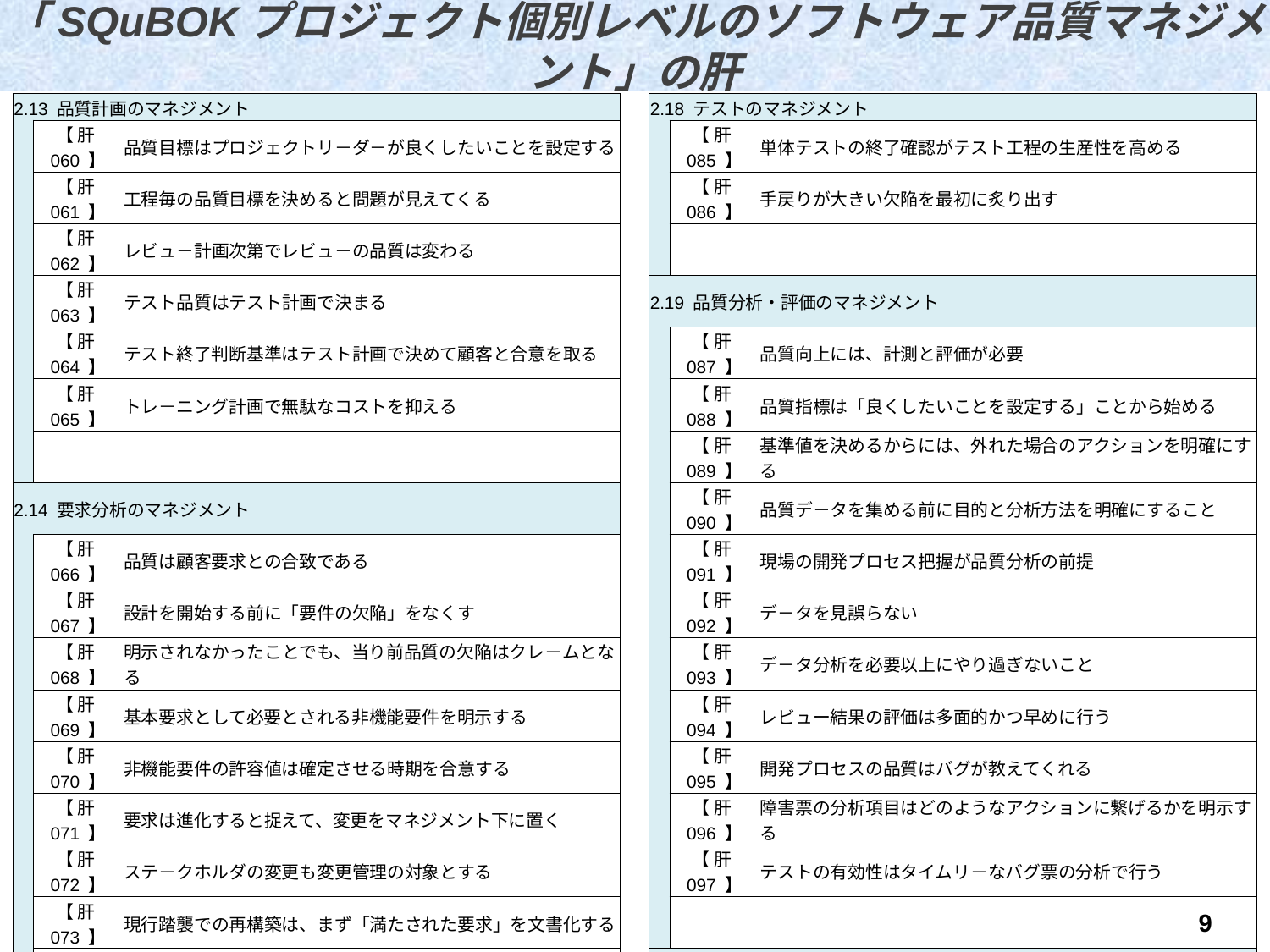

「SQuBOKプロジェクト個別レベルのソフトウェア品質マネジメント」の肝
|  |  |  |  |  |  |  |  |  |
| --- | --- | --- | --- | --- | --- | --- | --- | --- |
|  | 2.13 品質計画のマネジメント |  |  |  | 2.18 テストのマネジメント |  |  |  |
|  |  | 【 肝060 】 | 品質目標はプロジェクトリ－ダ－が良くしたいことを設定する |  |  | 【 肝085 】 | 単体テストの終了確認がテスト工程の生産性を高める |  |
|  |  | 【 肝061 】 | 工程毎の品質目標を決めると問題が見えてくる |  |  | 【 肝086 】 | 手戻りが大きい欠陥を最初に炙り出す |  |
|  |  | 【 肝062 】 | レビュ－計画次第でレビュ－の品質は変わる |  |  |  |  |  |
|  |  | 【 肝063 】 | テスト品質はテスト計画で決まる |  | 2.19 品質分析・評価のマネジメント |  |  |  |
|  |  | 【 肝064 】 | テスト終了判断基準はテスト計画で決めて顧客と合意を取る |  |  | 【 肝087 】 | 品質向上には、計測と評価が必要 |  |
|  |  | 【 肝065 】 | トレ－ニング計画で無駄なコストを抑える |  |  | 【 肝088 】 | 品質指標は「良くしたいことを設定する」ことから始める |  |
|  |  |  |  |  |  | 【 肝089 】 | 基準値を決めるからには、外れた場合のアクションを明確にする |  |
|  | 2.14 要求分析のマネジメント |  |  |  |  | 【 肝090 】 | 品質デ－タを集める前に目的と分析方法を明確にすること |  |
|  |  | 【 肝066 】 | 品質は顧客要求との合致である |  |  | 【 肝091 】 | 現場の開発プロセス把握が品質分析の前提 |  |
|  |  | 【 肝067 】 | 設計を開始する前に「要件の欠陥」をなくす |  |  | 【 肝092 】 | デ－タを見誤らない |  |
|  |  | 【 肝068 】 | 明示されなかったことでも、当り前品質の欠陥はクレ－ムとなる |  |  | 【 肝093 】 | デ－タ分析を必要以上にやり過ぎないこと |  |
|  |  | 【 肝069 】 | 基本要求として必要とされる非機能要件を明示する |  |  | 【 肝094 】 | レビュー結果の評価は多面的かつ早めに行う |  |
|  |  | 【 肝070 】 | 非機能要件の許容値は確定させる時期を合意する |  |  | 【 肝095 】 | 開発プロセスの品質はバグが教えてくれる |  |
|  |  | 【 肝071 】 | 要求は進化すると捉えて、変更をマネジメント下に置く |  |  | 【 肝096 】 | 障害票の分析項目はどのようなアクションに繋げるかを明示する |  |
|  |  | 【 肝072 】 | ステ－クホルダの変更も変更管理の対象とする |  |  | 【 肝097 】 | テストの有効性はタイムリ－なバグ票の分析で行う |  |
|  |  | 【 肝073 】 | 現行踏襲での再構築は、まず「満たされた要求」を文書化する |  |  |  |  |  |
|  |  |  |  |  | 2.20 リリ－ス可否判定 |  |  |  |
|  | 2.15 設計のマネジメント |  |  |  |  | 【 肝098 】 | リリ－ス判定では、リリ－ス後の準備状況も確認する |  |
|  |  | 【 肝074 】 | 期日内に仕様を凍結するには、段階的に合意を取る |  |  |  |  |  |
|  |  | 【 肝075 】 | １個の仕様は１箇所に書く |  | 2.21 運用のマネジメント |  |  |  |
|  |  |  |  |  |  | 【 肝099 】 | SLAの意味をお客様に十分に理解いただく |  |
|  | 2.16 実装のマネジメント |  |  |  |  | 【 肝100 】 | CS達成の為に「お客様の期待を把握する」 |  |
|  |  | 【 肝076 】 | テストファ－ストで開発生産性を上げる |  |  | 【 肝101 】 | 運用のサ－ビス品質はプロセスで確保する |  |
|  |  | 【 肝077 】 | 全量ソ－スレビュ－で品質確保の基盤を作る |  |  | 【 肝102 】 | 「手順書は異常時には使えない」ことを肝に銘じる |  |
|  |  | 【 肝078 】 | 設計書に書かれていない仕様はテストされない |  |  | 【 肝103 】 | 本番障害対応は時間軸を変える |  |
|  |  | 【 肝079 】 | 静的解析ツ－ルに使われない |  |  | 【 肝104 】 | お客様からの緊急変更依頼の運用ル－ルを決める |  |
|  |  |  |  |  |  | 【 肝105 】 | 運用リ－ダ－は担当者と意味合いや重要性を共有する |  |
|  | 2.17 レビュ－のマネジメント |  |  |  |  |  |  |  |
|  |  | 【 肝080 】 | レビュ－目的の明示がレビュ－効果を上げる |  | 2.22 保守のマネジメント |  |  |  |
|  |  | 【 肝081 】 | レビュ－ル－ルは明文化して周知する |  |  | 【 肝106 】 | 保守開始時点で保守対象の品質を見極める |  |
|  |  | 【 肝082 】 | 設計レビュ－では非機能面もレビュ－する |  |  | 【 肝107 】 | 保守対象を整備することで、影響範囲の特定を容易にする |  |
|  |  | 【 肝083 】 | 指摘が少ないレビュ－は現物を確認する |  |  | 【 肝108 】 | デグレ－ド防止にはテストの自動化を進める |  |
|  |  | 【 肝084 】 | レビュア－には心得が必要 |  |  |  |  |  |
|  |  |  |  |  |  |  |  |  |
|  |  |  |  |  |  |  |  |  |
9